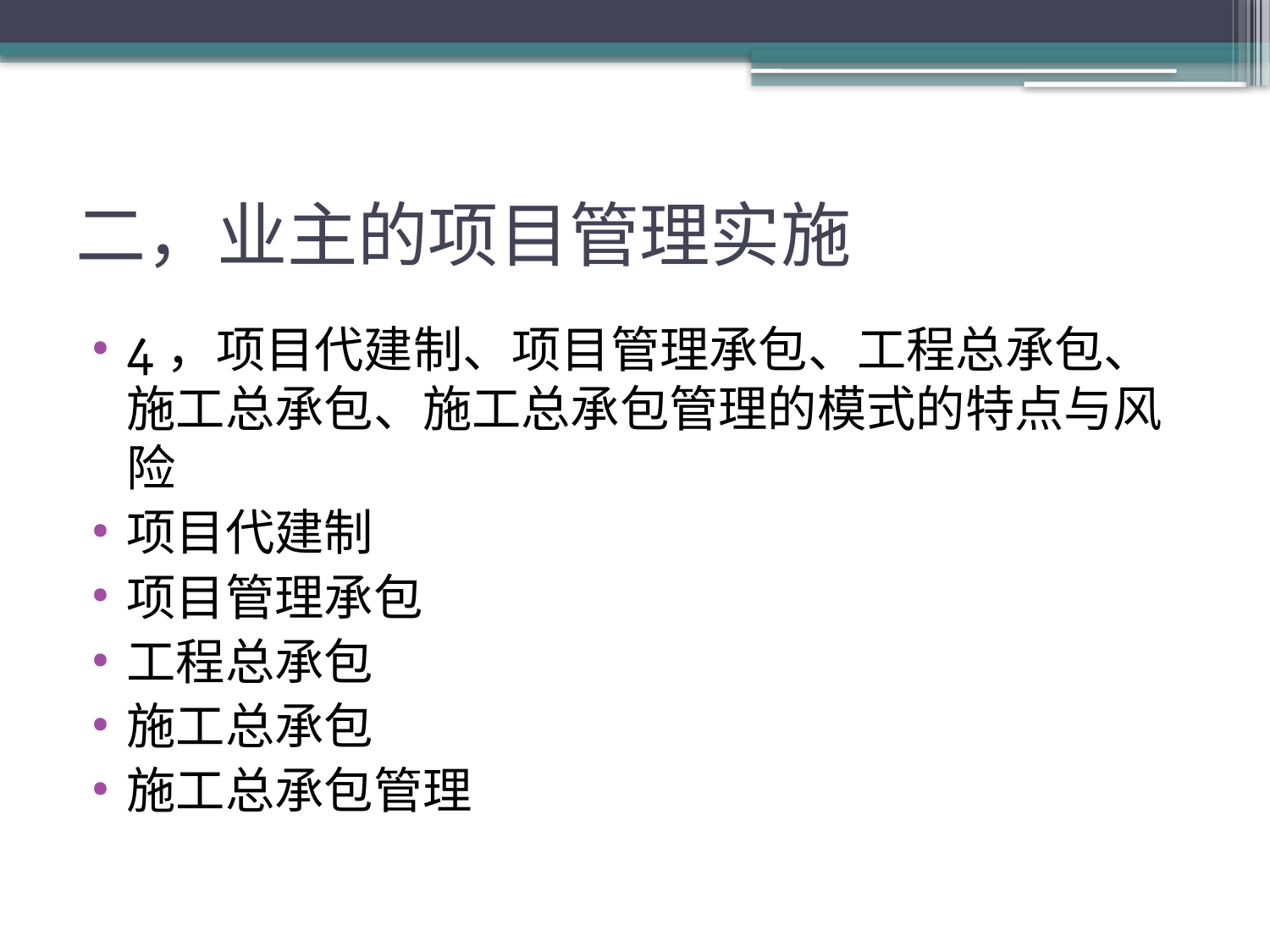

# 二，业主的项目管理实施
4，项目代建制、项目管理承包、工程总承包、施工总承包、施工总承包管理的模式的特点与风险
项目代建制
项目管理承包
工程总承包
施工总承包
施工总承包管理